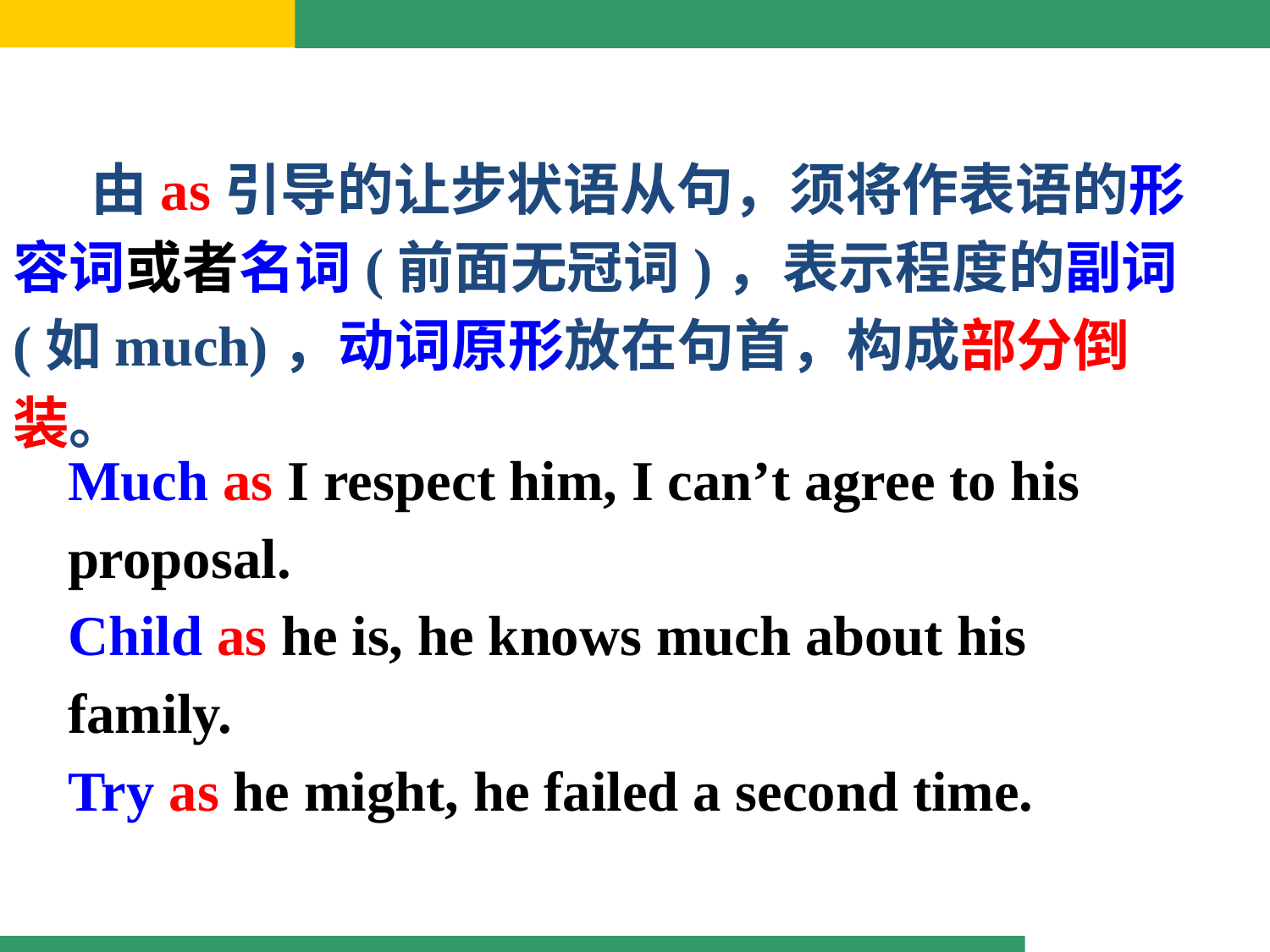

由as引导的让步状语从句，须将作表语的形容词或者名词(前面无冠词)，表示程度的副词(如much)，动词原形放在句首，构成部分倒装。
Much as I respect him, I can’t agree to his proposal.
Child as he is, he knows much about his family.
Try as he might, he failed a second time.